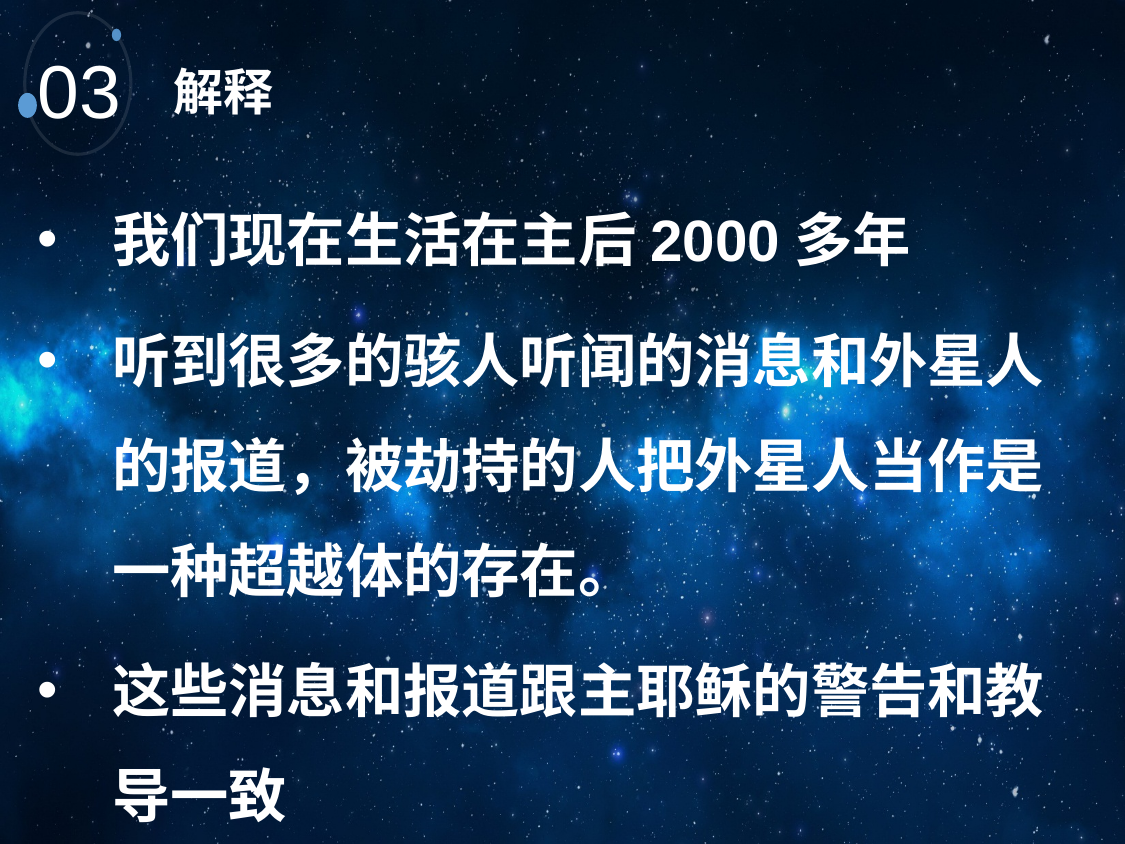

03
解释
我们现在生活在主后2000多年
听到很多的骇人听闻的消息和外星人的报道，被劫持的人把外星人当作是一种超越体的存在。
这些消息和报道跟主耶稣的警告和教导一致